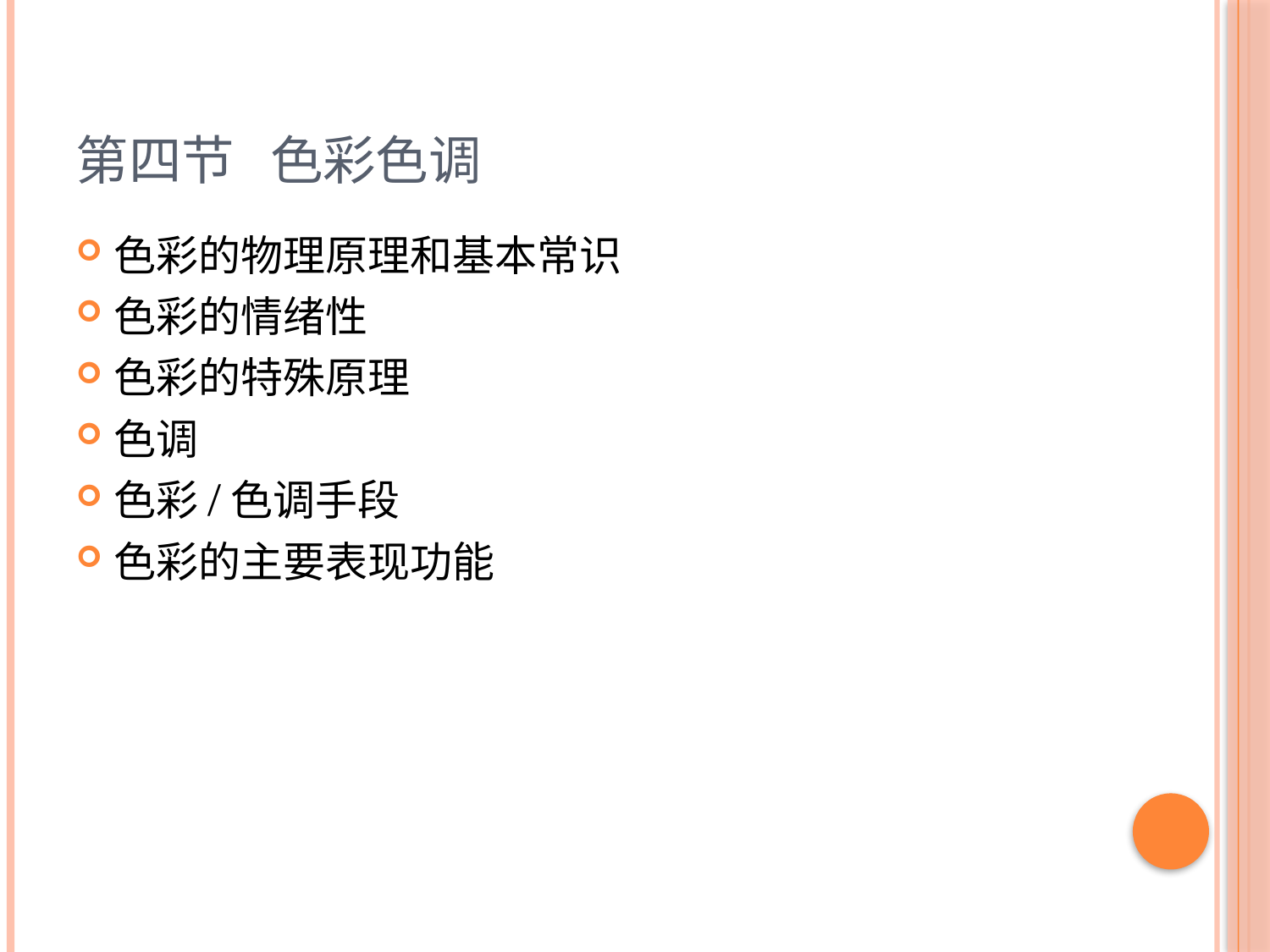

# 第四节   色彩色调
色彩的物理原理和基本常识
色彩的情绪性
色彩的特殊原理
色调
色彩/色调手段
色彩的主要表现功能